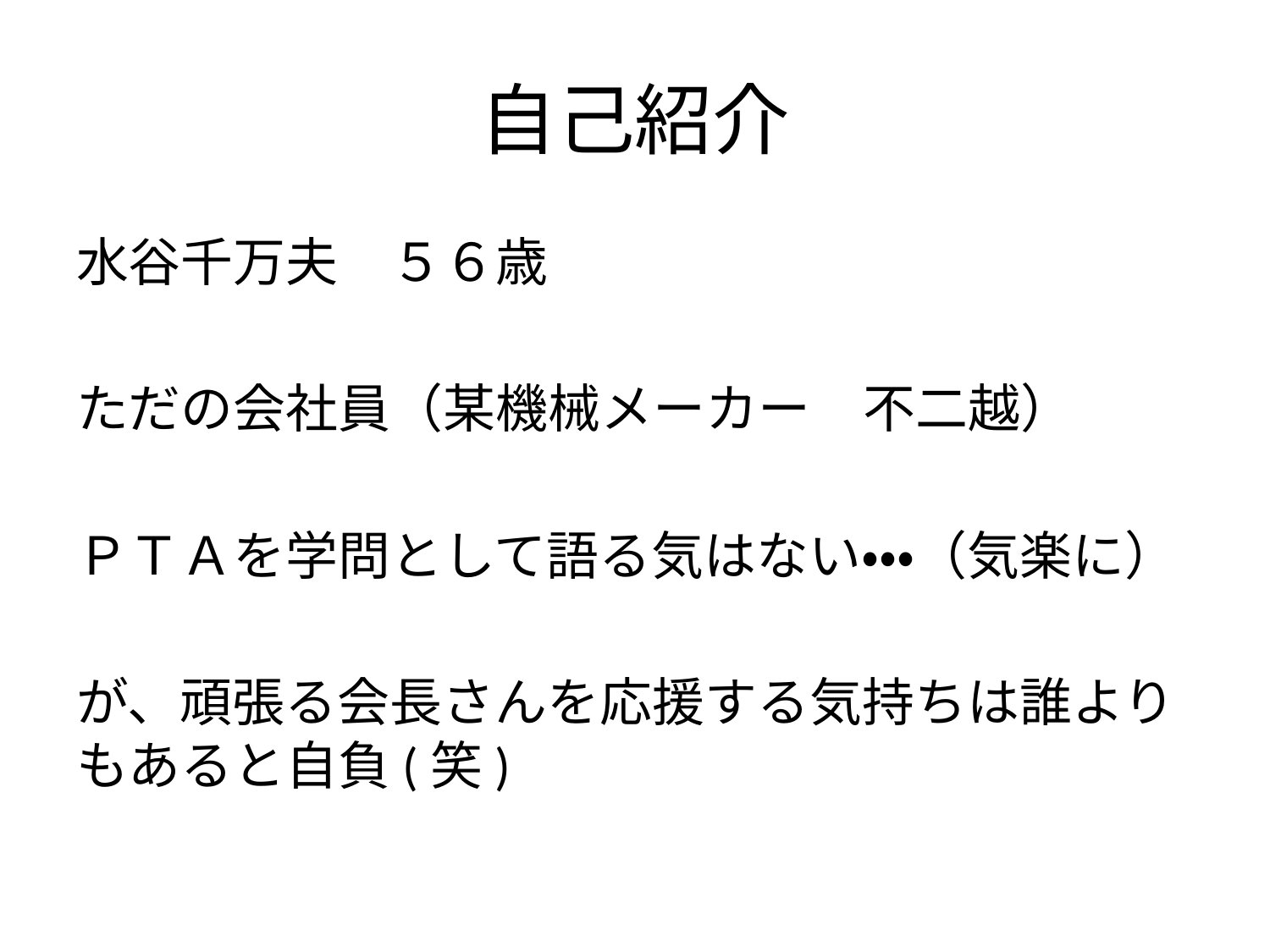

# 自己紹介
水谷千万夫　５６歳

ただの会社員（某機械メーカー　不二越）

ＰＴＡを学問として語る気はない・・・（気楽に）

が、頑張る会長さんを応援する気持ちは誰よりもあると自負(笑)